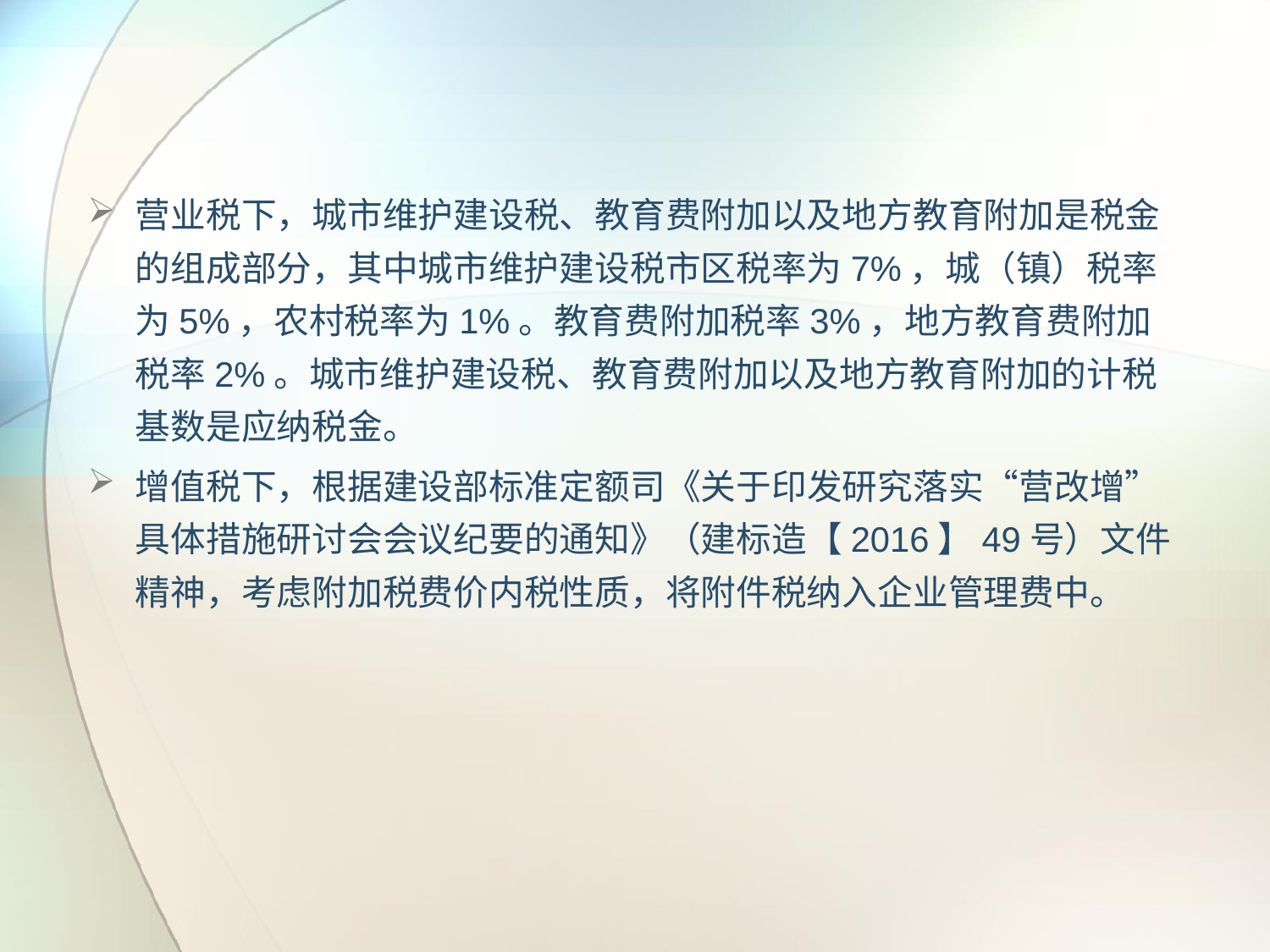

营业税下，城市维护建设税、教育费附加以及地方教育附加是税金的组成部分，其中城市维护建设税市区税率为7%，城（镇）税率为5%，农村税率为1%。教育费附加税率3%，地方教育费附加税率2%。城市维护建设税、教育费附加以及地方教育附加的计税基数是应纳税金。
增值税下，根据建设部标准定额司《关于印发研究落实“营改增”具体措施研讨会会议纪要的通知》（建标造【2016】49号）文件精神，考虑附加税费价内税性质，将附件税纳入企业管理费中。